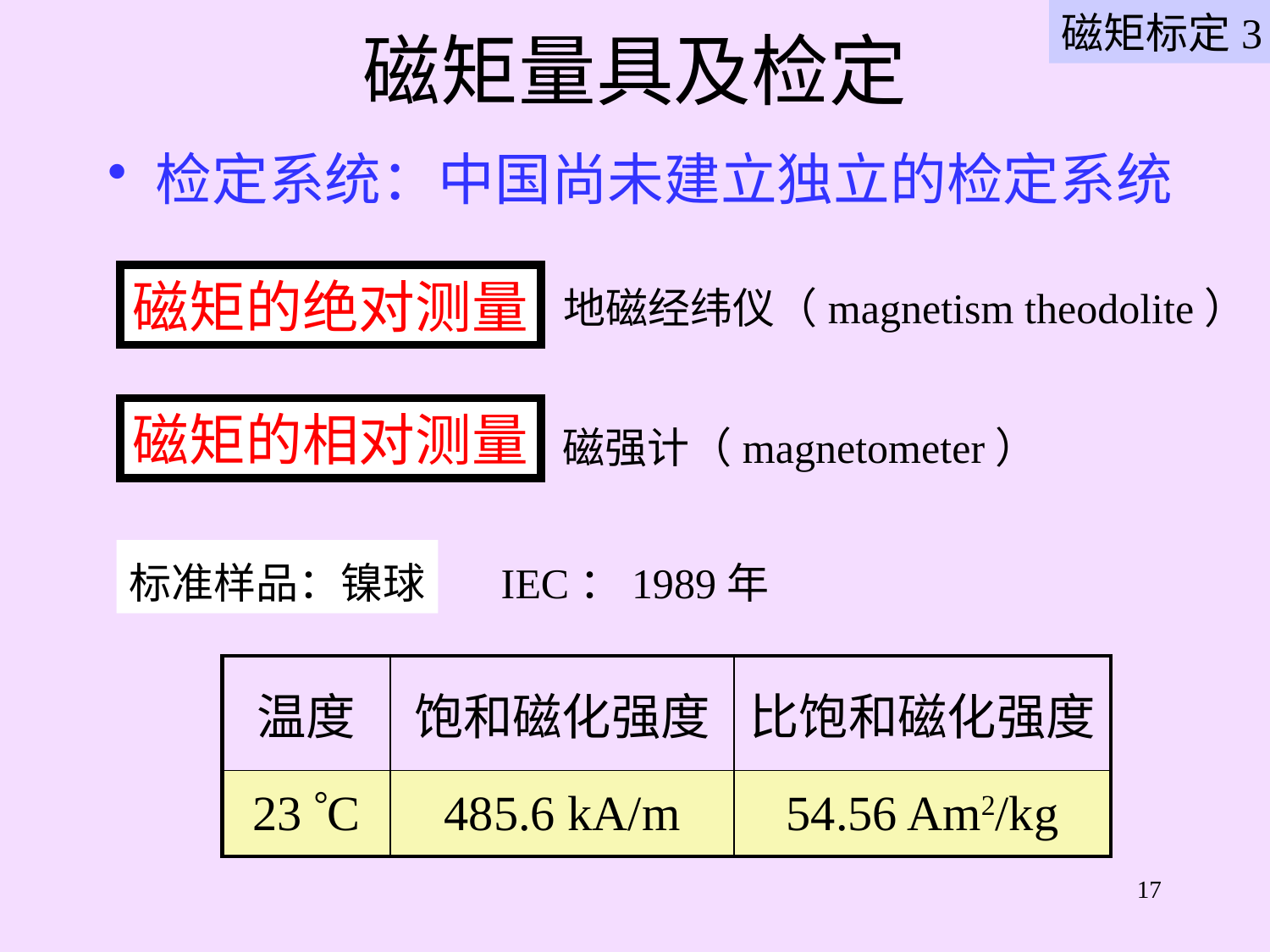

# 磁矩量具及检定
磁矩标定3
检定系统：中国尚未建立独立的检定系统
磁矩的绝对测量
地磁经纬仪（magnetism theodolite）
磁矩的相对测量
磁强计（magnetometer）
标准样品：镍球
IEC：1989年
| 温度 | 饱和磁化强度 | 比饱和磁化强度 |
| --- | --- | --- |
| 23 °C | 485.6 kA/m | 54.56 Am2/kg |
17